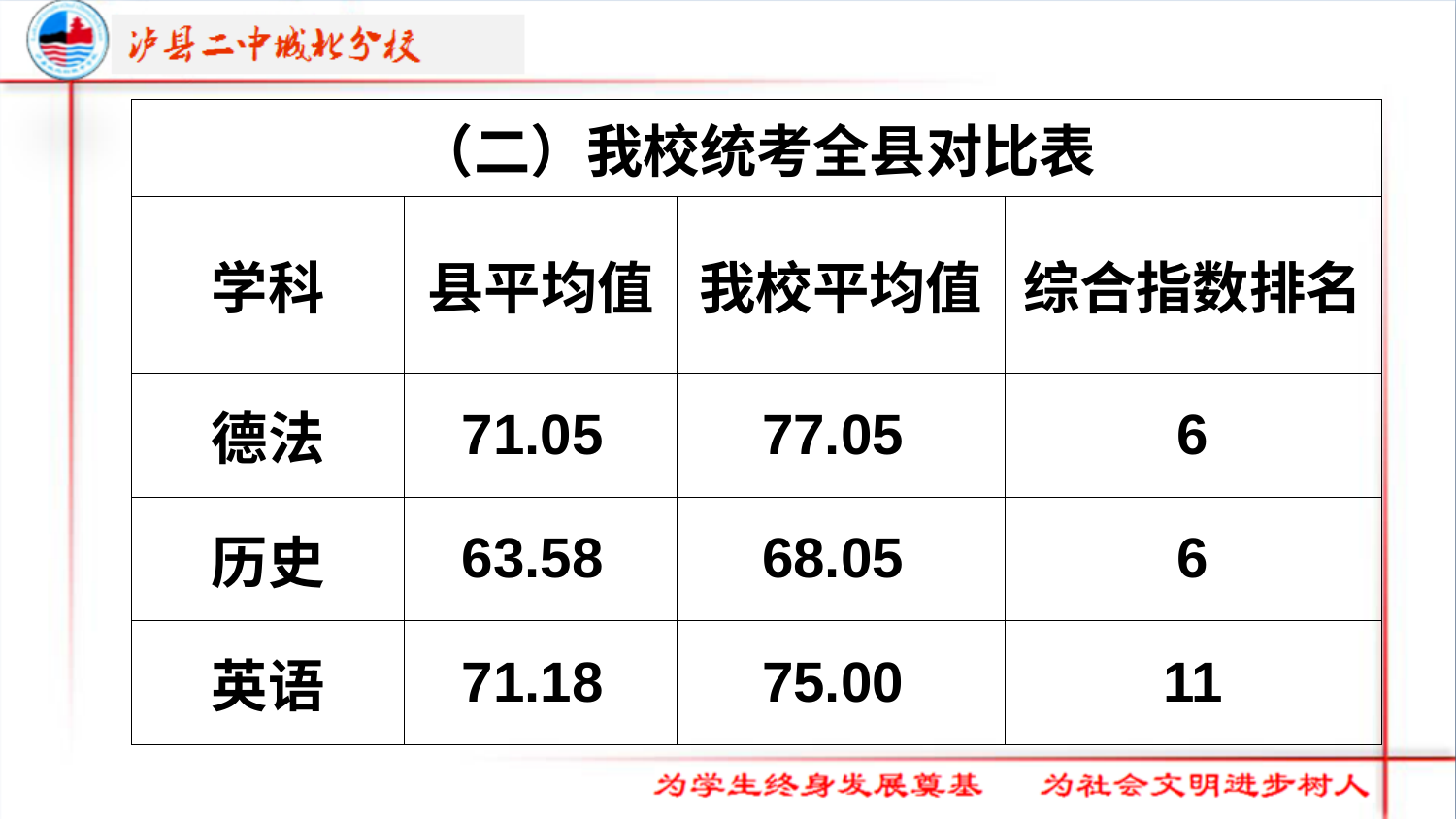

#
| （二）我校统考全县对比表 |  |  |  |
| --- | --- | --- | --- |
| 学科 | 县平均值 | 我校平均值 | 综合指数排名 |
| 德法 | 71.05 | 77.05 | 6 |
| 历史 | 63.58 | 68.05 | 6 |
| 英语 | 71.18 | 75.00 | 11 |